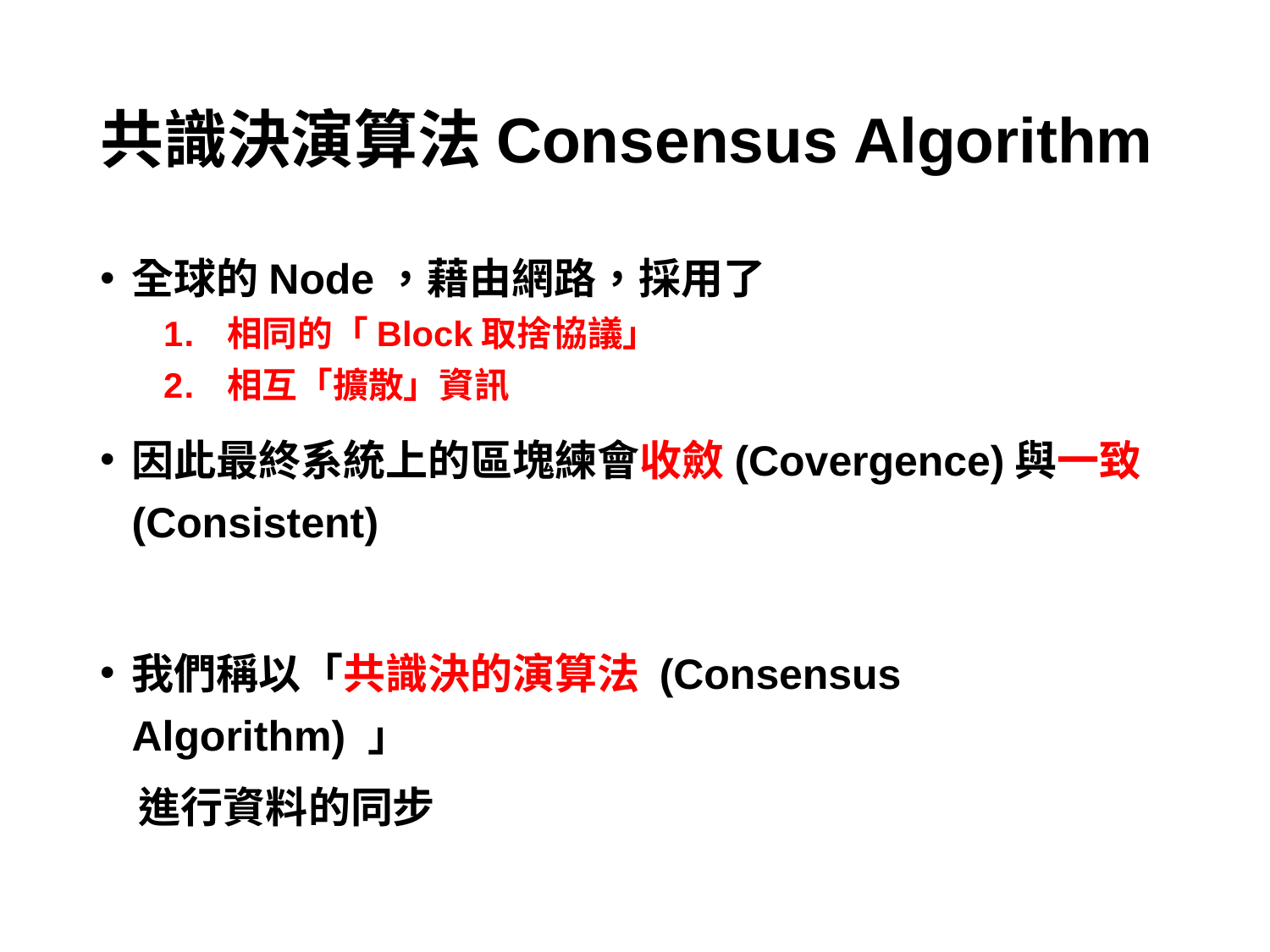

# 共識決演算法Consensus Algorithm
全球的Node，藉由網路，採用了
相同的「Block取捨協議」
相互「擴散」資訊
因此最終系統上的區塊練會收斂(Covergence)與一致(Consistent)

我們稱以「共識決的演算法 (Consensus Algorithm) 」
   進行資料的同步